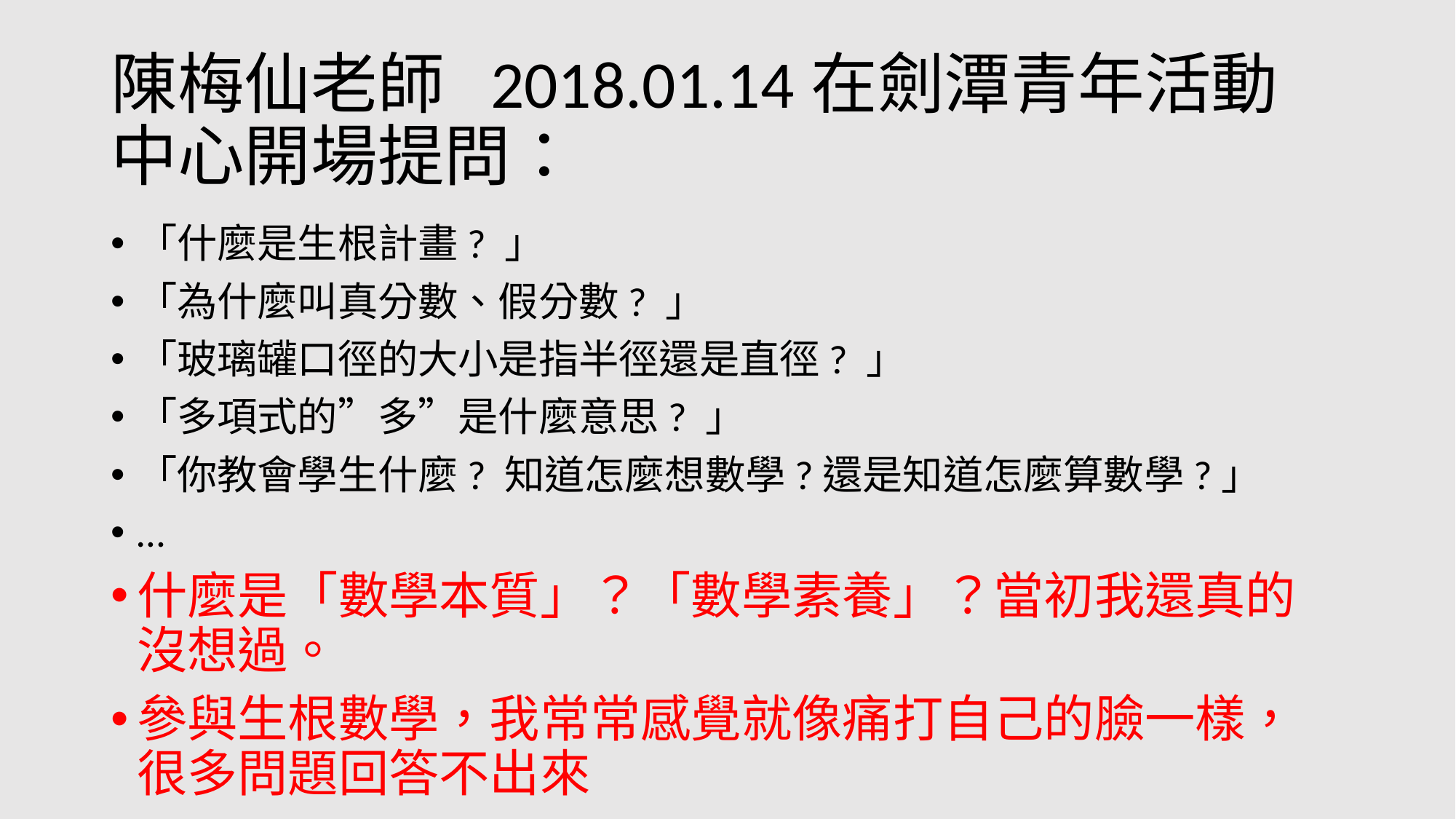

# 陳梅仙老師  2018.01.14在劍潭青年活動中心開場提問：
「什麼是生根計畫? 」
「為什麼叫真分數、假分數? 」
「玻璃罐口徑的大小是指半徑還是直徑? 」
「多項式的”多”是什麼意思? 」
「你教會學生什麼? 知道怎麼想數學?還是知道怎麼算數學?」
…
什麼是「數學本質」？「數學素養」？當初我還真的沒想過。
參與生根數學，我常常感覺就像痛打自己的臉一樣，很多問題回答不出來